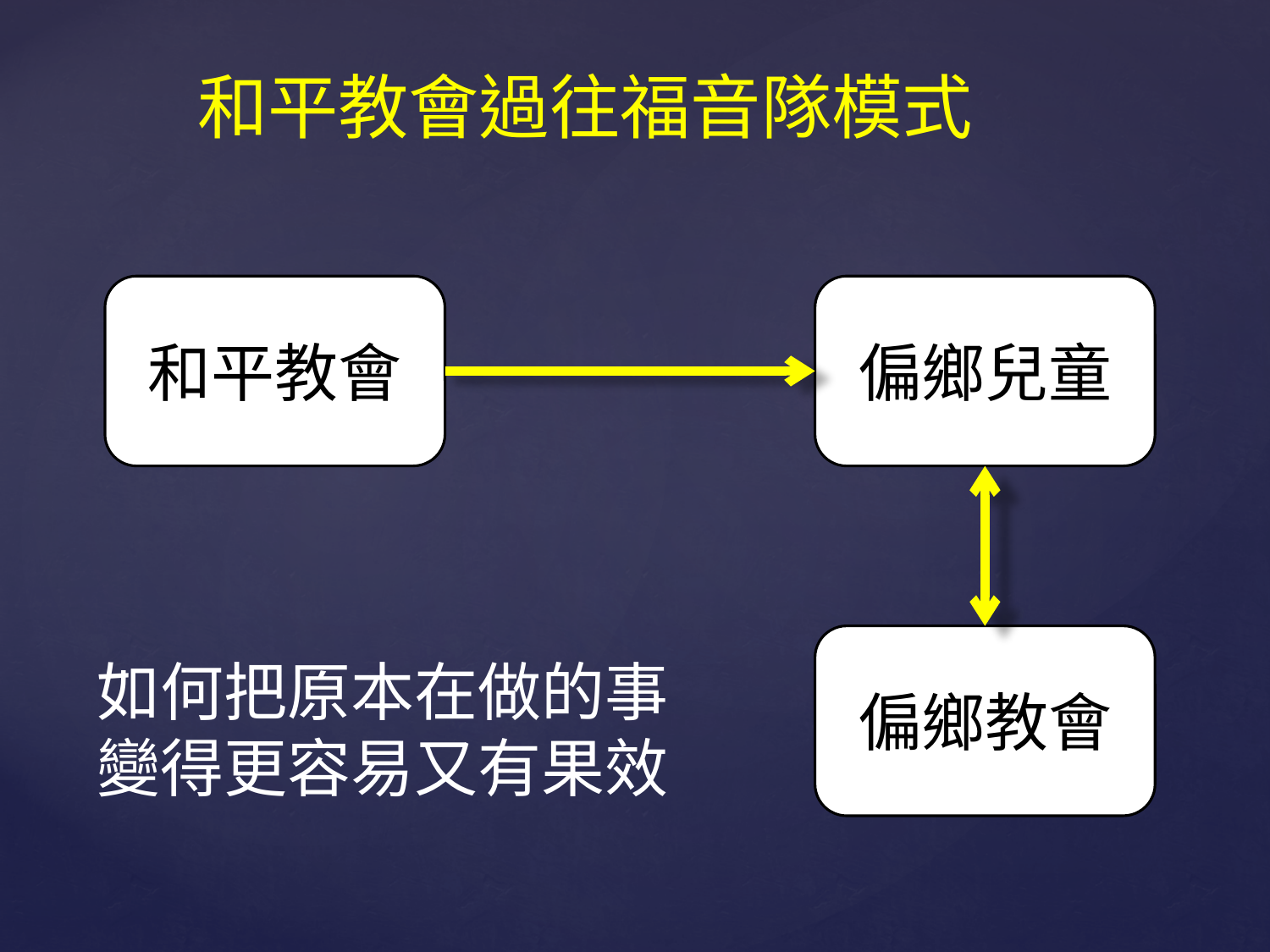

和平教會過往福音隊模式
和平教會
偏鄉兒童
偏鄉教會
如何把原本在做的事
變得更容易又有果效